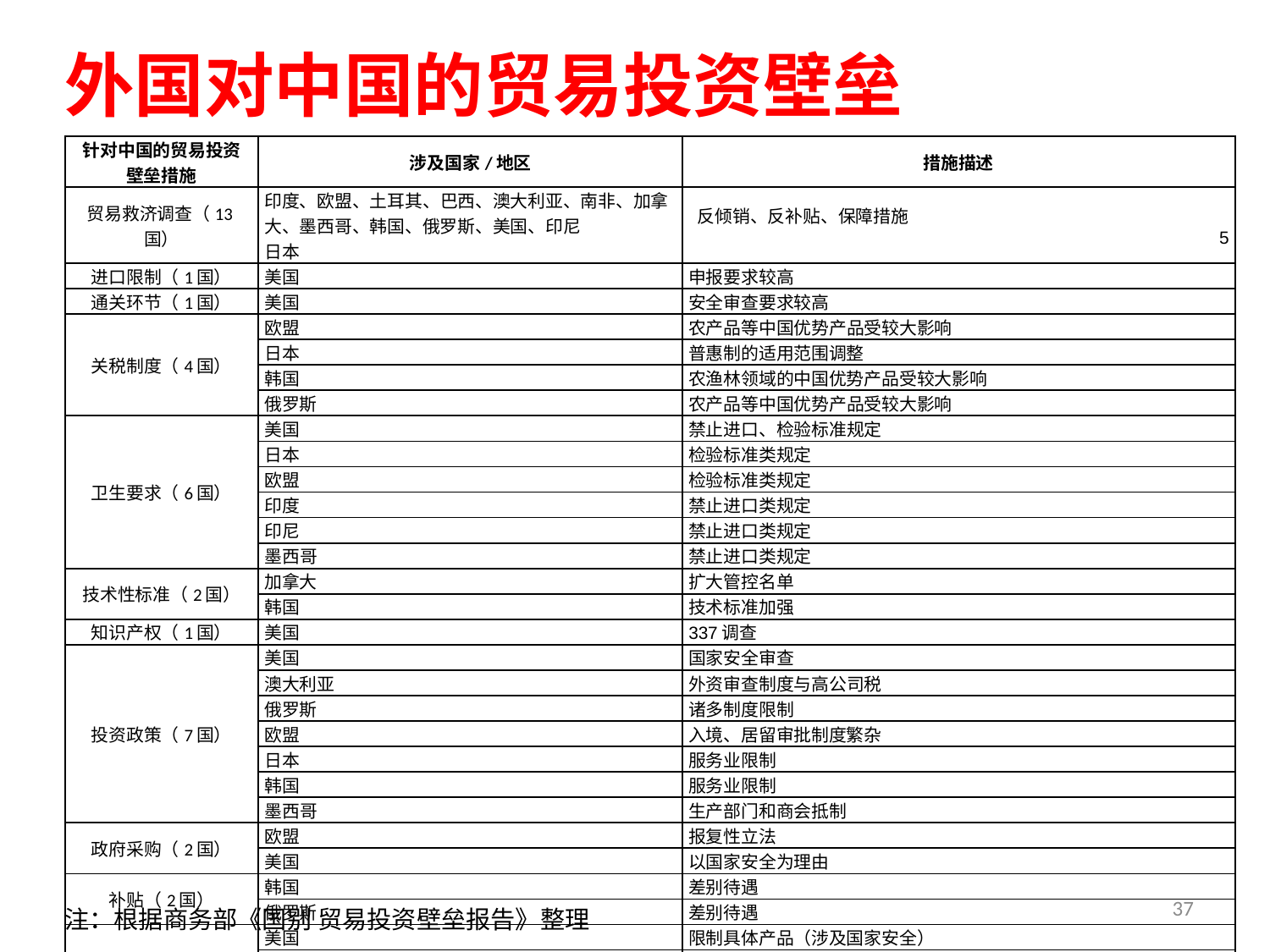

# 外国对中国的贸易投资壁垒
| 针对中国的贸易投资 壁垒措施 | 涉及国家/地区 | 措施描述 |
| --- | --- | --- |
| 贸易救济调查（13国） | 印度、欧盟、土耳其、巴西、澳大利亚、南非、加拿大、墨西哥、韩国、俄罗斯、美国、印尼 日本 | 反倾销、反补贴、保障措施 5 |
| 进口限制（1国） | 美国 | 申报要求较高 |
| 通关环节（1国） | 美国 | 安全审查要求较高 |
| 关税制度（4国） | 欧盟 | 农产品等中国优势产品受较大影响 |
|  | 日本 | 普惠制的适用范围调整 |
|  | 韩国 | 农渔林领域的中国优势产品受较大影响 |
|  | 俄罗斯 | 农产品等中国优势产品受较大影响 |
| 卫生要求（6国） | 美国 | 禁止进口、检验标准规定 |
|  | 日本 | 检验标准类规定 |
|  | 欧盟 | 检验标准类规定 |
|  | 印度 | 禁止进口类规定 |
|  | 印尼 | 禁止进口类规定 |
|  | 墨西哥 | 禁止进口类规定 |
| 技术性标准（2国） | 加拿大 | 扩大管控名单 |
|  | 韩国 | 技术标准加强 |
| 知识产权（1国） | 美国 | 337调查 |
| 投资政策（7国） | 美国 | 国家安全审查 |
|  | 澳大利亚 | 外资审查制度与高公司税 |
|  | 俄罗斯 | 诸多制度限制 |
|  | 欧盟 | 入境、居留审批制度繁杂 |
|  | 日本 | 服务业限制 |
|  | 韩国 | 服务业限制 |
|  | 墨西哥 | 生产部门和商会抵制 |
| 政府采购（2国） | 欧盟 | 报复性立法 |
|  | 美国 | 以国家安全为理由 |
| 补贴（2国） | 韩国 | 差别待遇 |
|  | 俄罗斯 | 差别待遇 |
| 出口限制（4国） | 美国 | 限制具体产品（涉及国家安全） |
|  | 日本 | 公布限制名单（涉及国家安全） |
|  | 印尼 | 限制具体产品 |
|  | 俄罗斯 | 限制具体产品 |
37
注：根据商务部《国别 贸易投资壁垒报告》整理